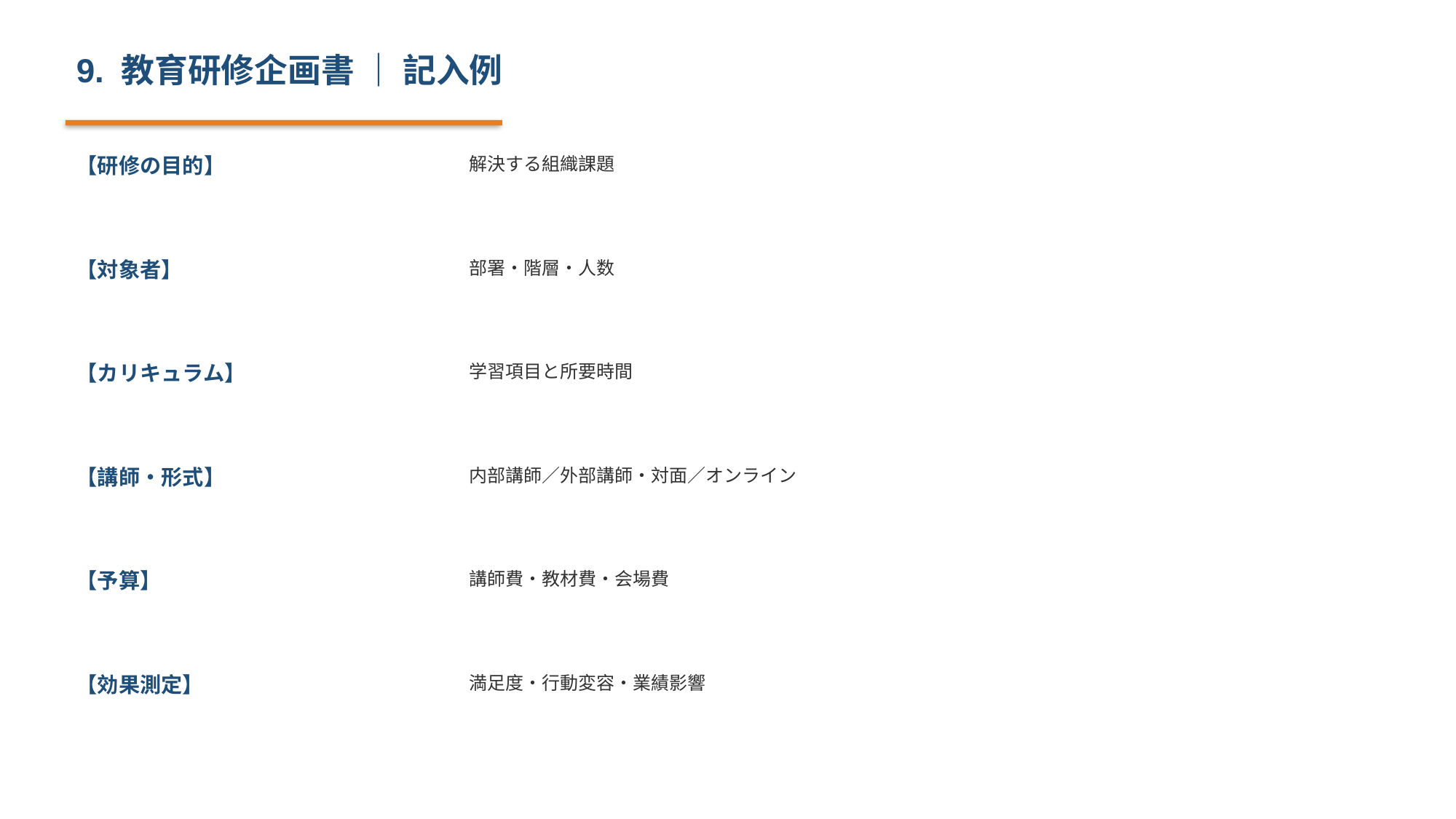

9. 教育研修企画書 ｜ 記入例

【研修の目的】
解決する組織課題
【対象者】
部署・階層・人数
【カリキュラム】
学習項目と所要時間
【講師・形式】
内部講師／外部講師・対面／オンライン
【予算】
講師費・教材費・会場費
【効果測定】
満足度・行動変容・業績影響